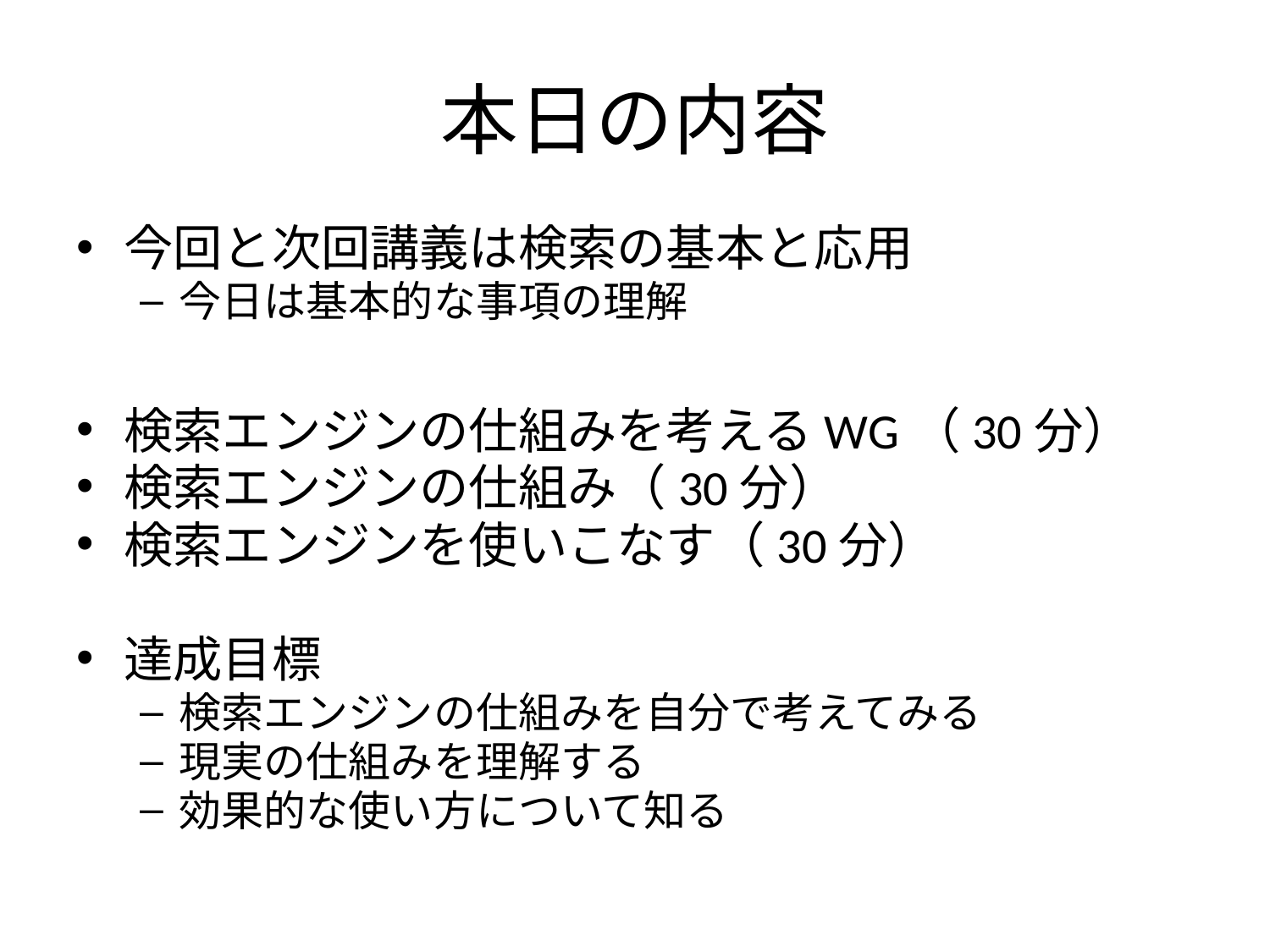

# 本日の内容
今回と次回講義は検索の基本と応用
今日は基本的な事項の理解

検索エンジンの仕組みを考えるWG（30分）
検索エンジンの仕組み（30分）
検索エンジンを使いこなす（30分）

達成目標
検索エンジンの仕組みを自分で考えてみる
現実の仕組みを理解する
効果的な使い方について知る